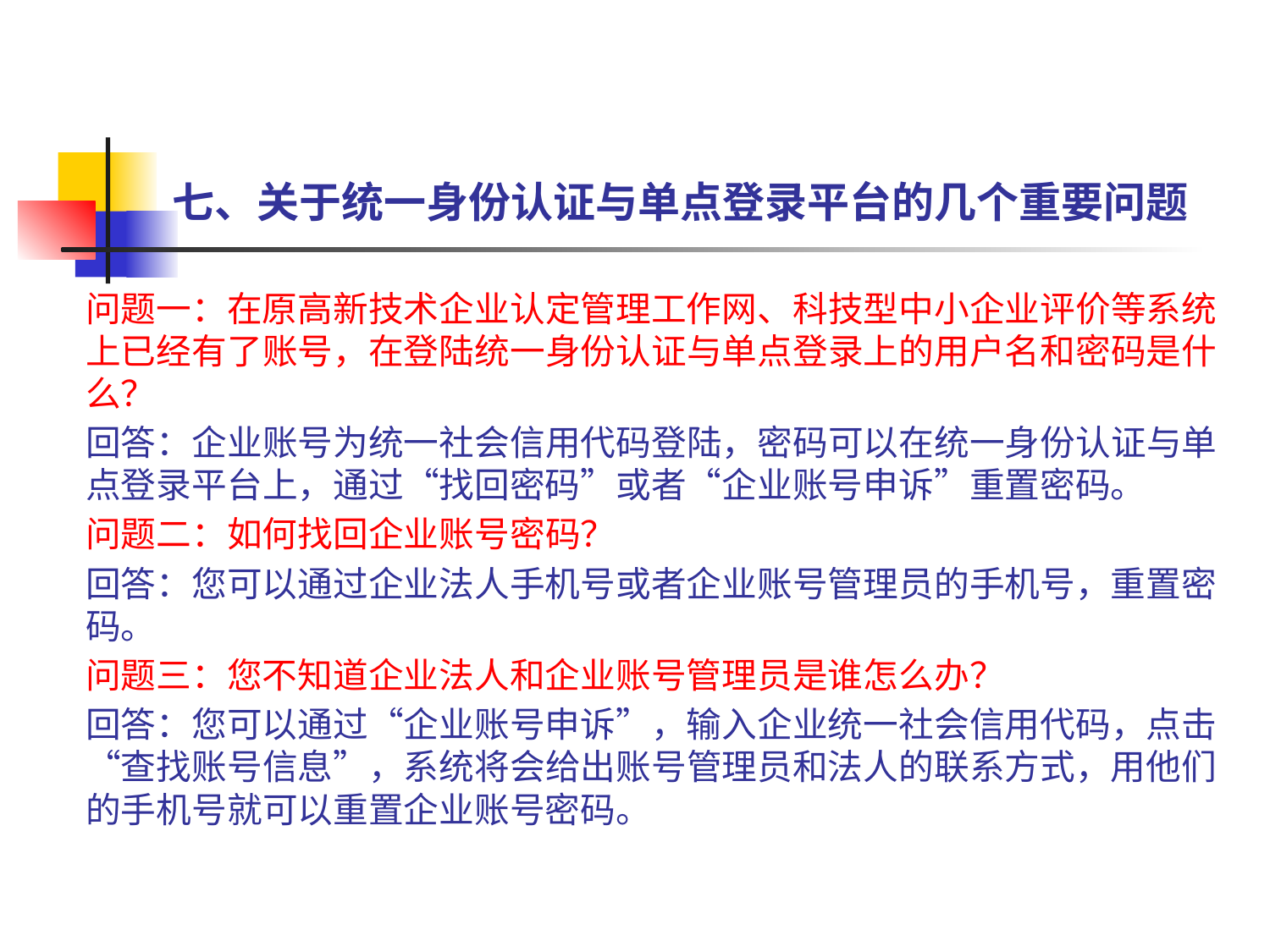

# 七、关于统一身份认证与单点登录平台的几个重要问题
问题一：在原高新技术企业认定管理工作网、科技型中小企业评价等系统上已经有了账号，在登陆统一身份认证与单点登录上的用户名和密码是什么？
回答：企业账号为统一社会信用代码登陆，密码可以在统一身份认证与单点登录平台上，通过“找回密码”或者“企业账号申诉”重置密码。
问题二：如何找回企业账号密码？
回答：您可以通过企业法人手机号或者企业账号管理员的手机号，重置密码。
问题三：您不知道企业法人和企业账号管理员是谁怎么办？
回答：您可以通过“企业账号申诉”，输入企业统一社会信用代码，点击“查找账号信息”，系统将会给出账号管理员和法人的联系方式，用他们的手机号就可以重置企业账号密码。